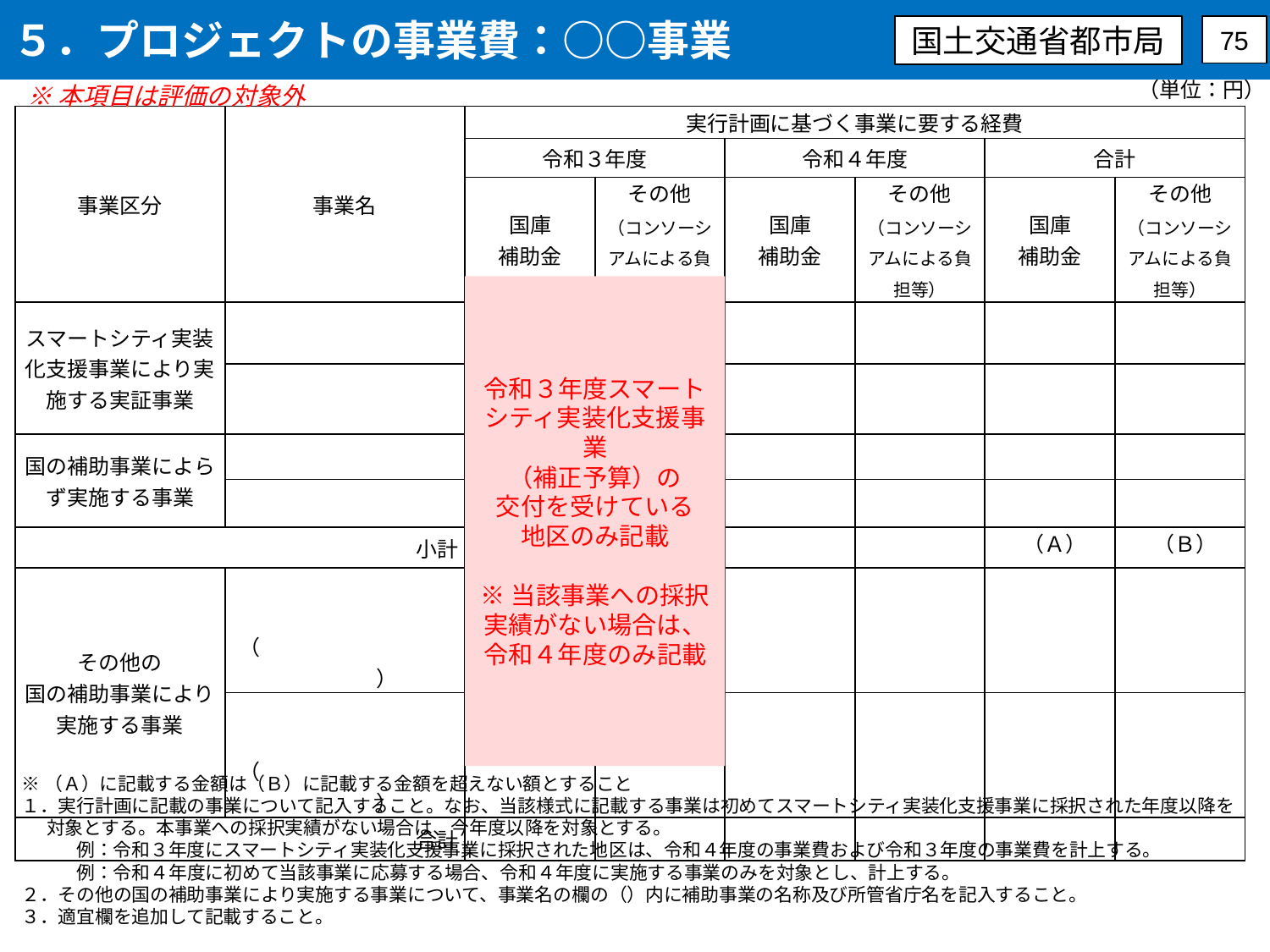

５．プロジェクトの事業費：○○事業
国土交通省都市局
75
（単位：円）
※本項目は評価の対象外
| 事業区分 | 事業名 | 実行計画に基づく事業に要する経費 |  |  |  |  |  |
| --- | --- | --- | --- | --- | --- | --- | --- |
|  |  | 令和３年度 |  | 令和４年度 |  | 合計 |  |
|  |  | 国庫 補助金 | その他 （コンソーシアムによる負担等） | 国庫 補助金 | その他 （コンソーシアムによる負担等） | 国庫 補助金 | その他 （コンソーシアムによる負担等） |
| スマートシティ実装化支援事業により実施する実証事業 |  |  |  |  |  |  |  |
|  |  |  |  |  |  |  |  |
| 国の補助事業によらず実施する事業 |  |  |  |  |  |  |  |
|  |  |  |  |  |  |  |  |
| 小計 |  |  |  |  |  | （Ａ） | （Ｂ） |
| その他の 国の補助事業により 実施する事業 | （　　　　　　　　　　　　　） |  |  |  |  |  |  |
|  | （　　　　　　　　　　　　　） |  |  |  |  |  |  |
| 合計 |  |  |  |  |  |  |  |
令和３年度スマートシティ実装化支援事業
（補正予算）の
交付を受けている
地区のみ記載

※当該事業への採択実績がない場合は、令和４年度のみ記載
※（Ａ）に記載する金額は（Ｂ）に記載する金額を超えない額とすること
１．実行計画に記載の事業について記入すること。なお、当該様式に記載する事業は初めてスマートシティ実装化支援事業に採択された年度以降を対象とする。本事業への採択実績がない場合は、今年度以降を対象とする。
　　　例：令和３年度にスマートシティ実装化支援事業に採択された地区は、令和４年度の事業費および令和３年度の事業費を計上する。
　　　例：令和４年度に初めて当該事業に応募する場合、令和４年度に実施する事業のみを対象とし、計上する。
２．その他の国の補助事業により実施する事業について、事業名の欄の（）内に補助事業の名称及び所管省庁名を記入すること。
３．適宜欄を追加して記載すること。